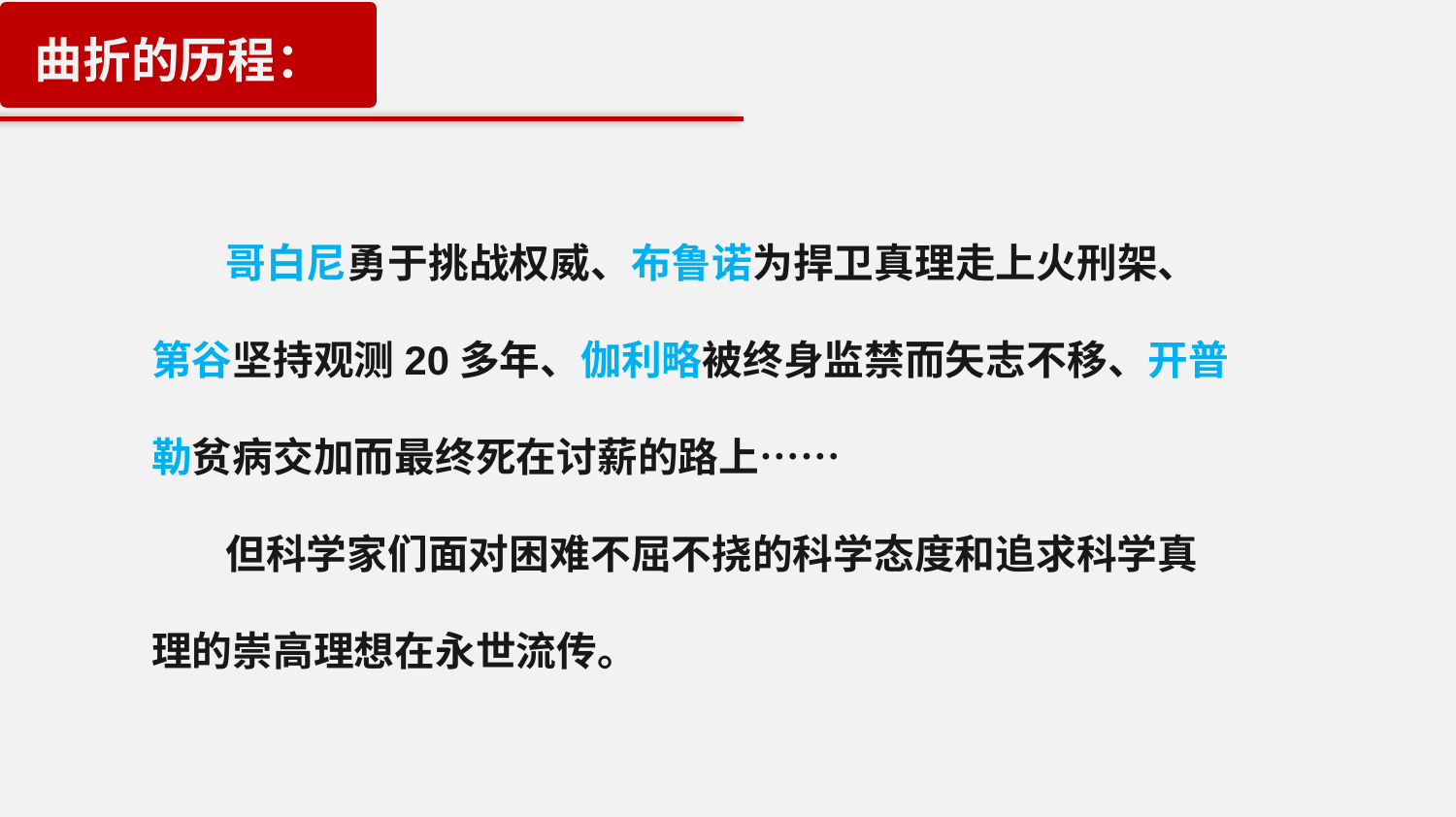

曲折的历程：
       哥白尼勇于挑战权威、布鲁诺为捍卫真理走上火刑架、第谷坚持观测20多年、伽利略被终身监禁而矢志不移、开普勒贫病交加而最终死在讨薪的路上……
       但科学家们面对困难不屈不挠的科学态度和追求科学真理的崇高理想在永世流传。